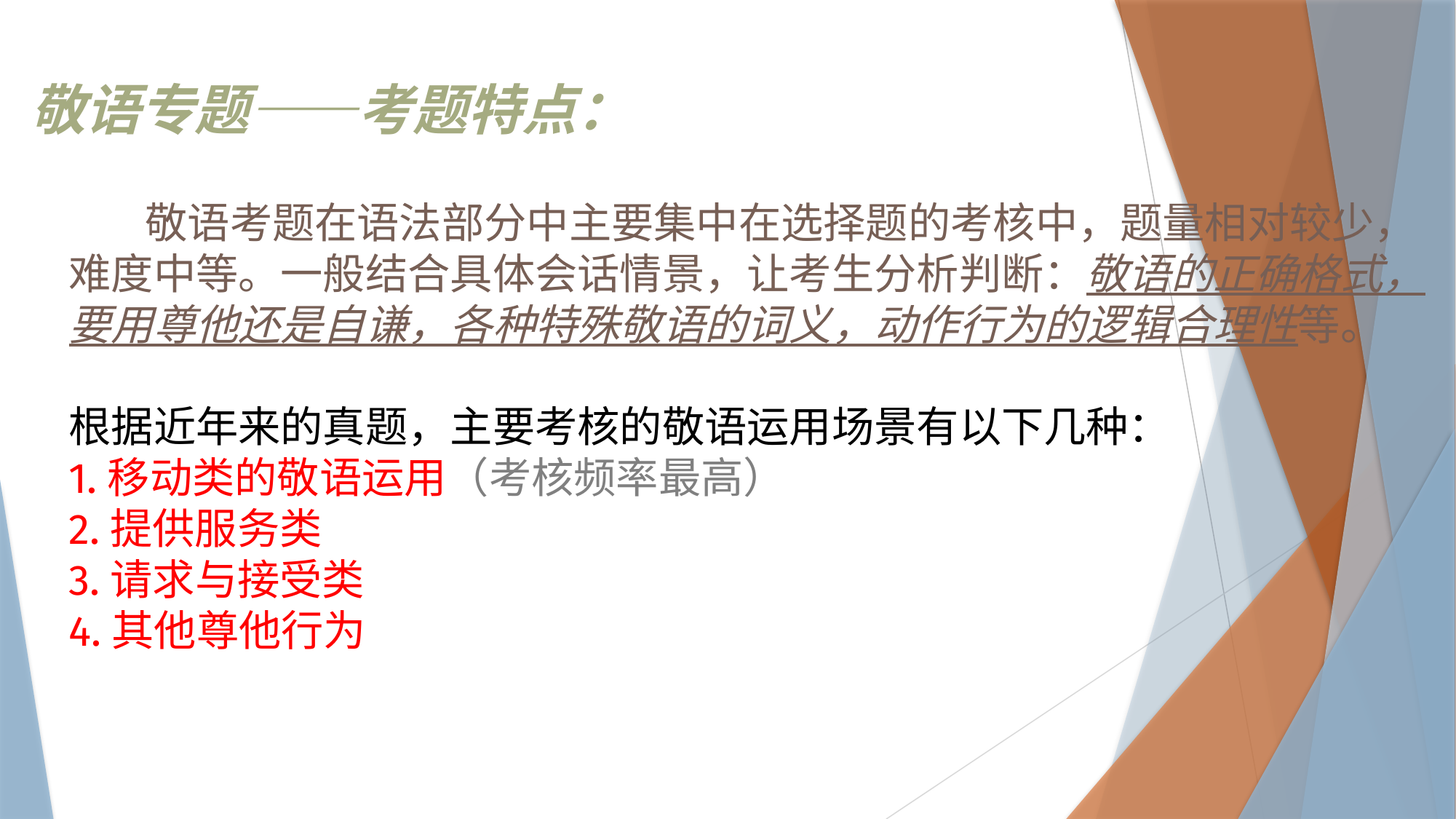

敬语专题——考题特点：
       敬语考题在语法部分中主要集中在选择题的考核中，题量相对较少，
难度中等。一般结合具体会话情景，让考生分析判断：敬语的正确格式，
要用尊他还是自谦，各种特殊敬语的词义，动作行为的逻辑合理性等。

根据近年来的真题，主要考核的敬语运用场景有以下几种：
1.移动类的敬语运用（考核频率最高）
2.提供服务类
3.请求与接受类
4.其他尊他行为